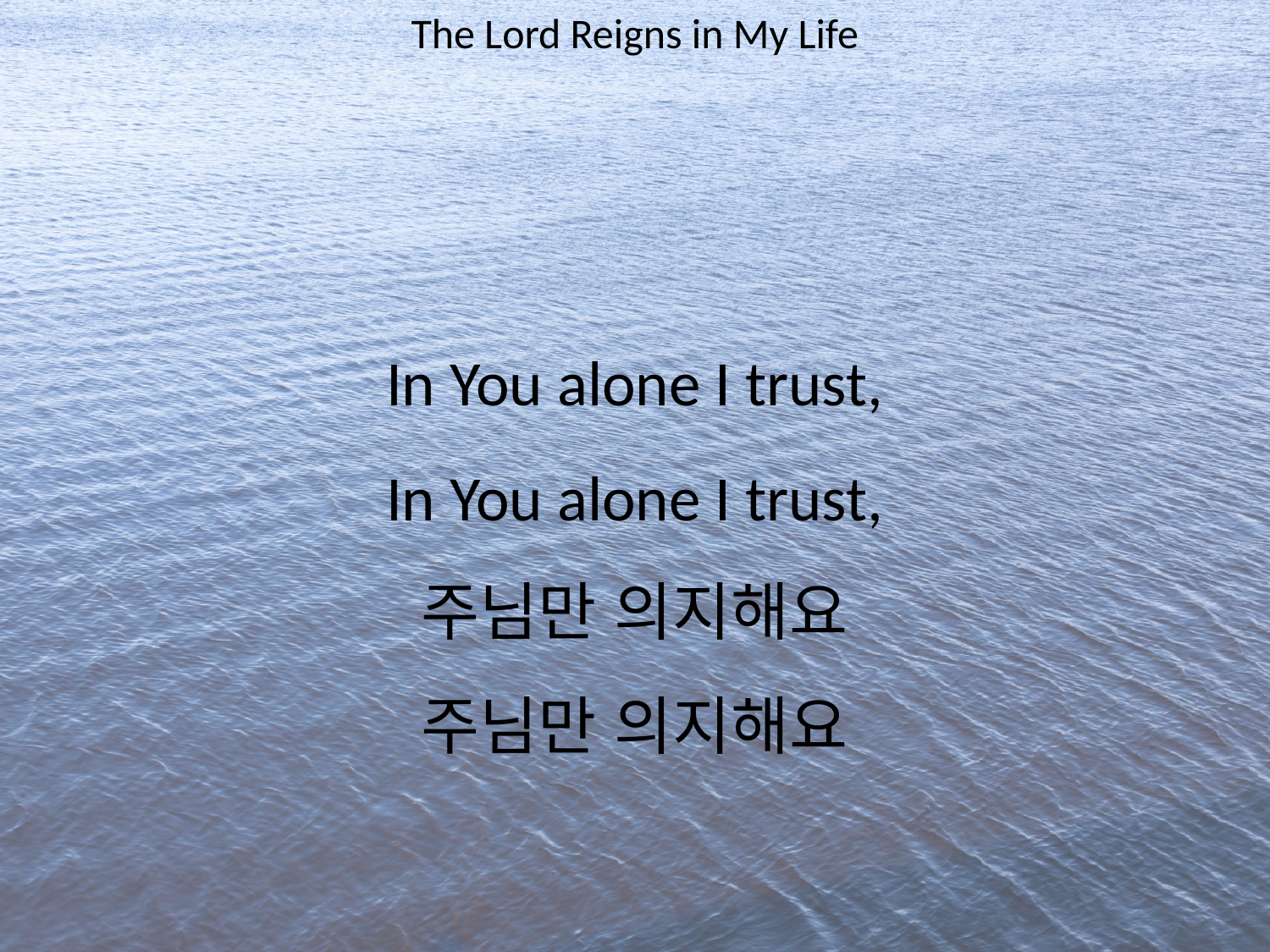

The Lord Reigns in My Life

#
In You alone I trust,
In You alone I trust,
주님만 의지해요
주님만 의지해요